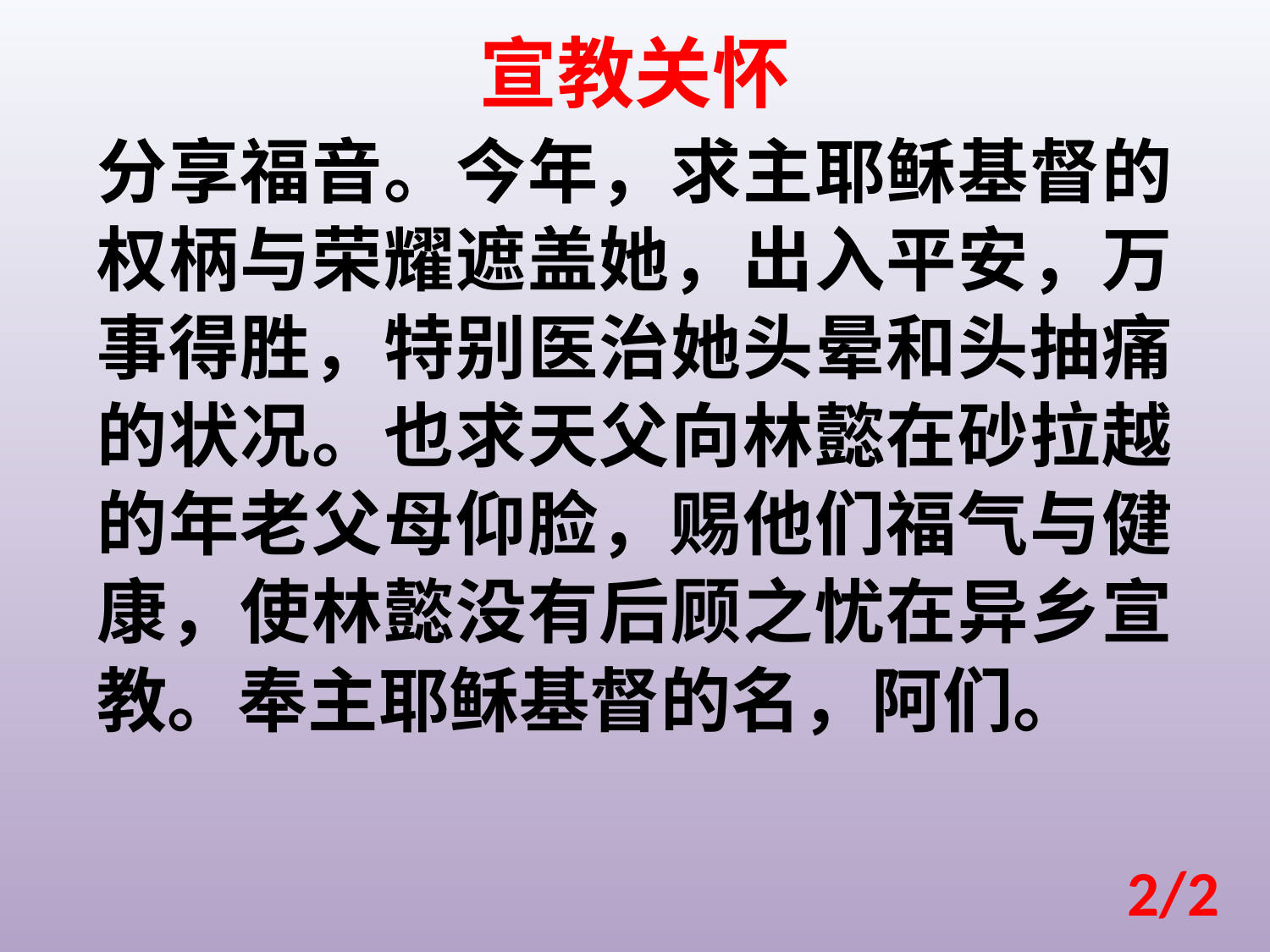

宣教关怀
分享福音。今年，求主耶稣基督的权柄与荣耀遮盖她，出入平安，万事得胜，特别医治她头晕和头抽痛的状况。也求天父向林懿在砂拉越的年老父母仰脸，赐他们福气与健康，使林懿没有后顾之忧在异乡宣教。奉主耶稣基督的名，阿们。
2/2